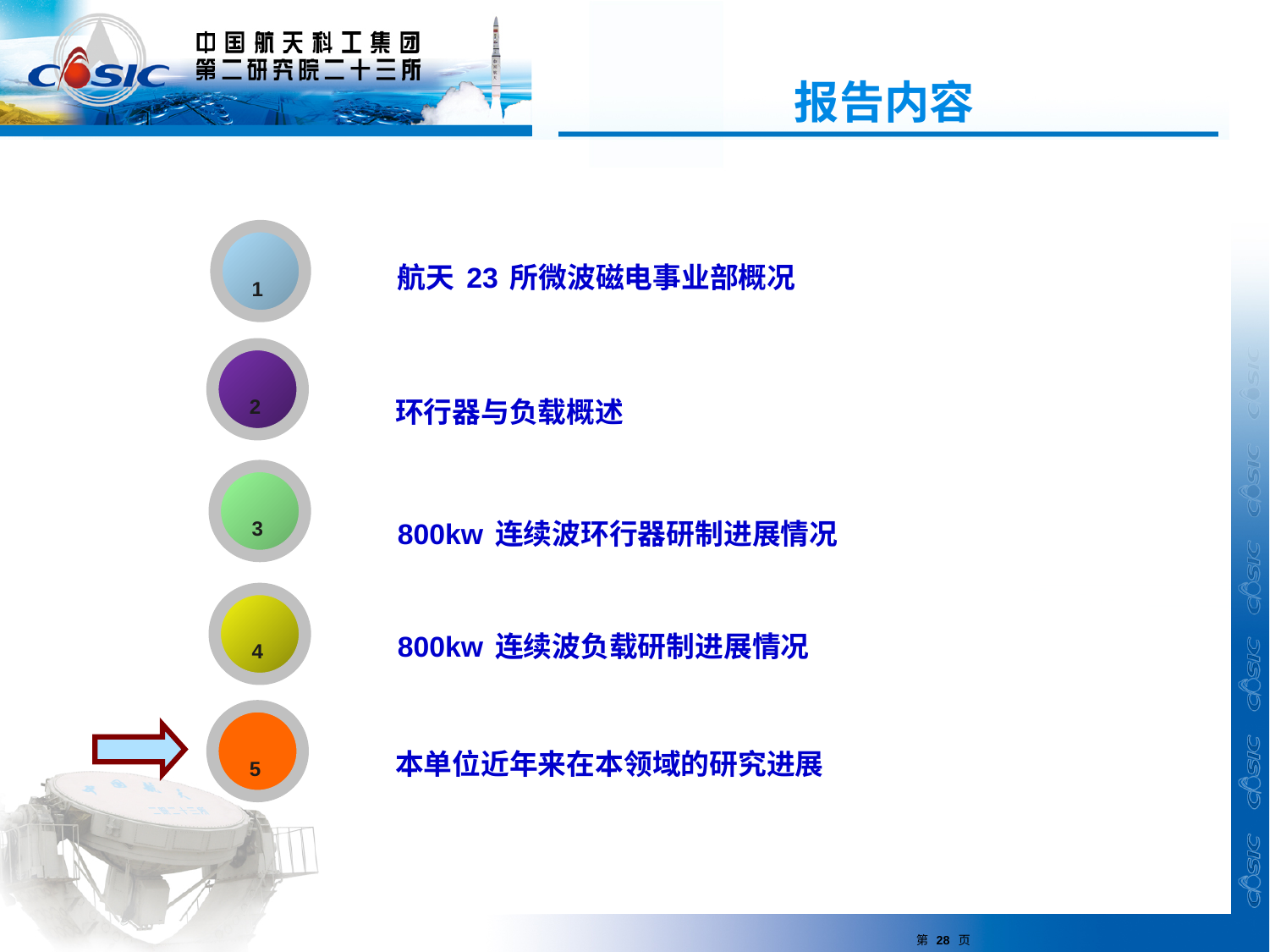

报告内容
航天23所微波磁电事业部概况

1

环行器与负载概述
2

800kw连续波环行器研制进展情况
3

800kw连续波负载研制进展情况
4

本单位近年来在本领域的研究进展

5